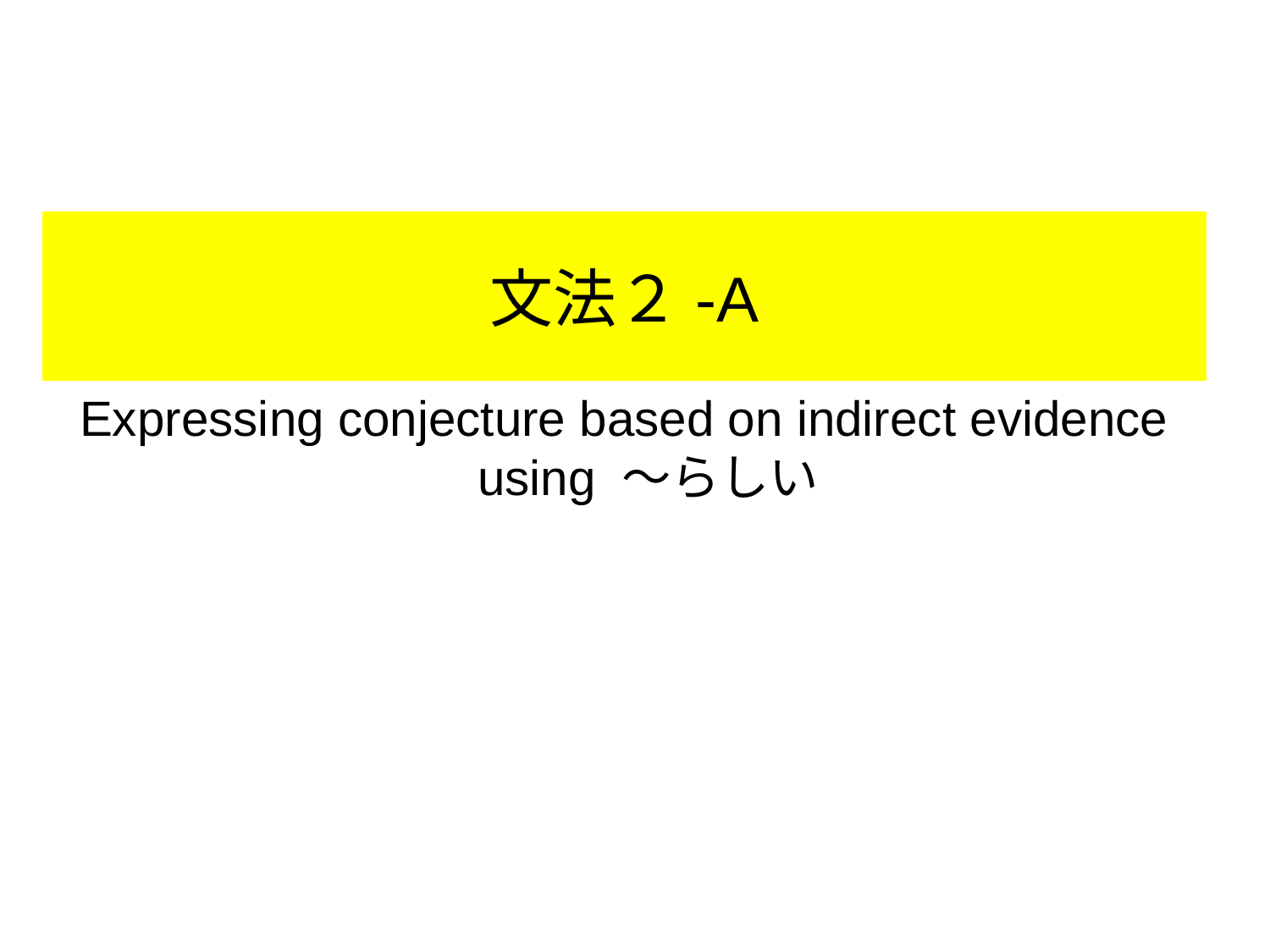

# 文法２-A
Expressing conjecture based on indirect evidence using ～らしい